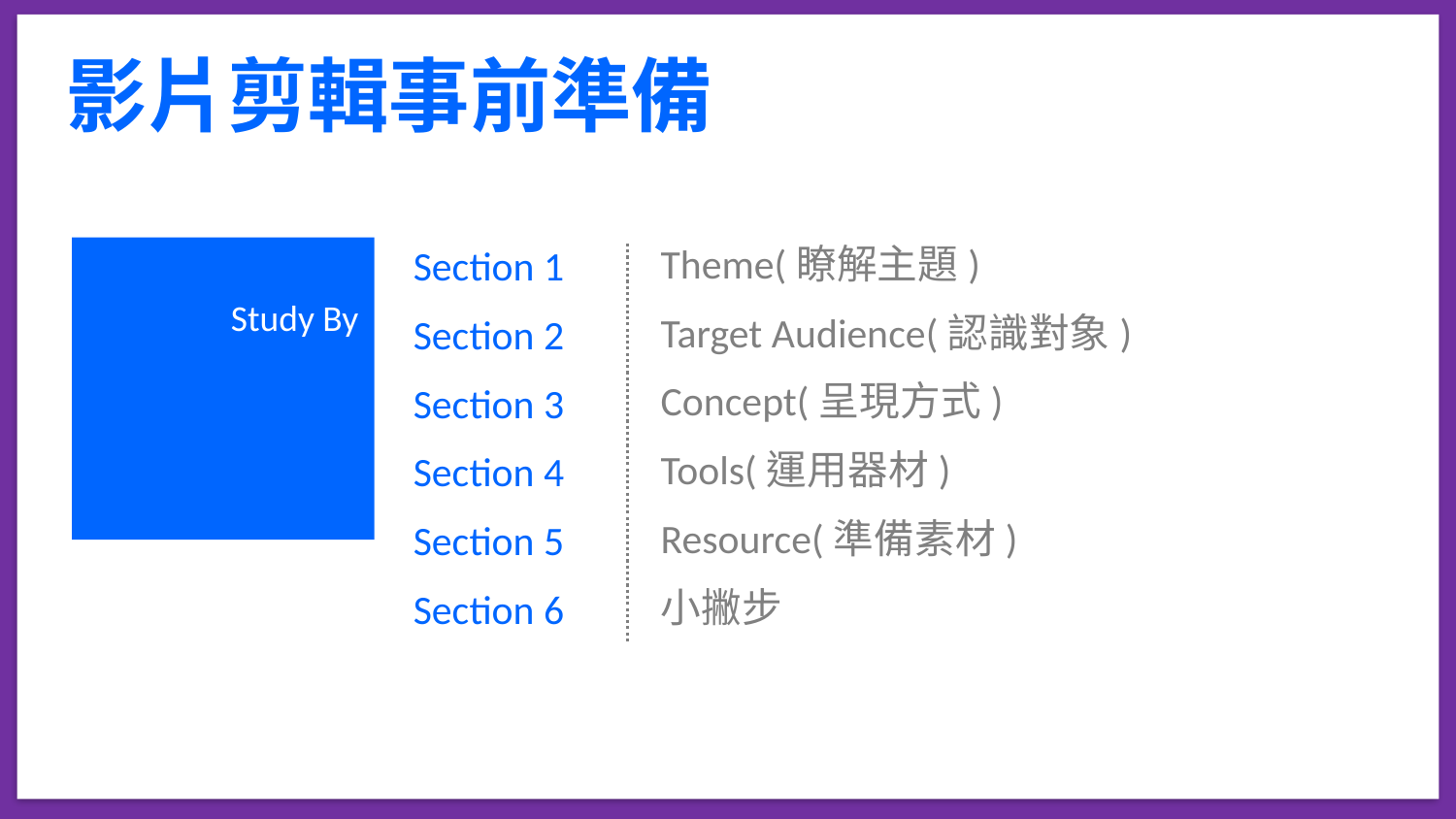

影片剪輯事前準備
Section 1
Section 2
Section 3
Section 4
Section 5
Section 6
Theme(瞭解主題)
Target Audience(認識對象)
Concept(呈現方式)
Tools(運用器材)
Resource(準備素材)
小撇步

Study By
1